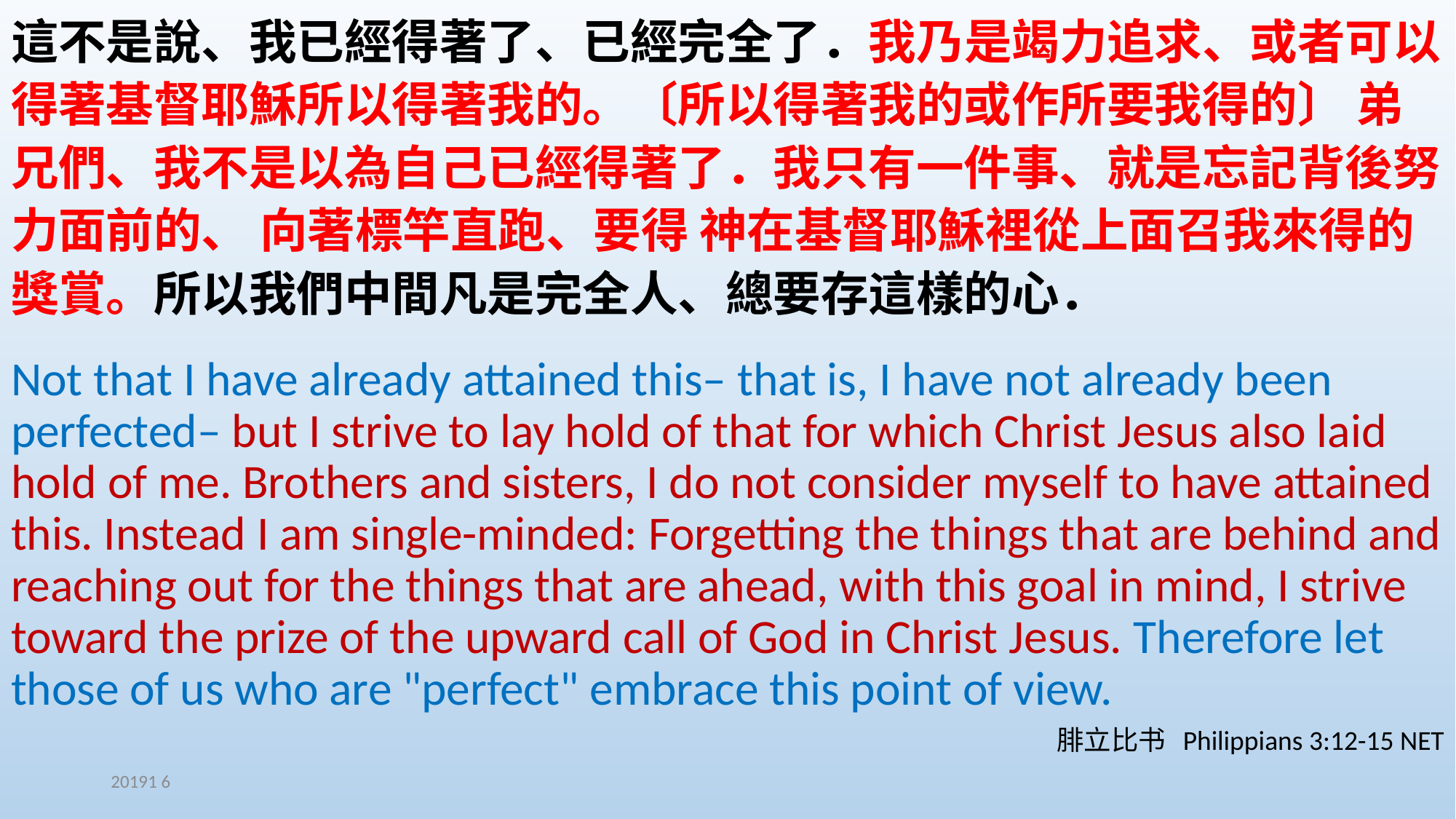

這不是說、我已經得著了、已經完全了．我乃是竭力追求、或者可以得著基督耶穌所以得著我的。〔所以得著我的或作所要我得的〕 弟兄們、我不是以為自己已經得著了．我只有一件事、就是忘記背後努力面前的、 向著標竿直跑、要得 神在基督耶穌裡從上面召我來得的獎賞。所以我們中間凡是完全人、總要存這樣的心．

Not that I have already attained this– that is, I have not already been perfected– but I strive to lay hold of that for which Christ Jesus also laid hold of me. Brothers and sisters, I do not consider myself to have attained this. Instead I am single-minded: Forgetting the things that are behind and reaching out for the things that are ahead, with this goal in mind, I strive toward the prize of the upward call of God in Christ Jesus. Therefore let those of us who are "perfect" embrace this point of view.
腓立比书  Philippians 3:12-15 NET
20191 6
CCCC
6